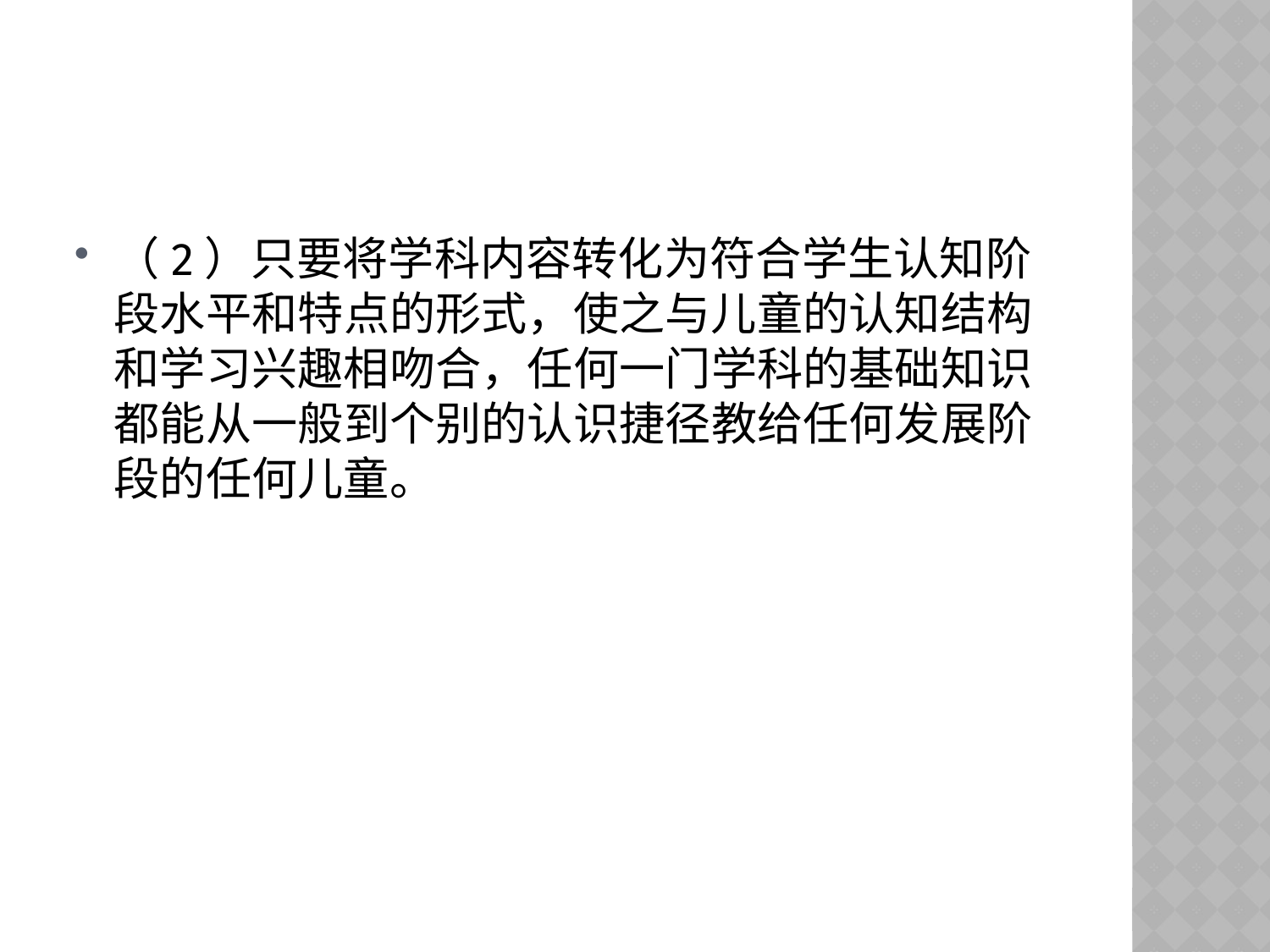

#
（2）只要将学科内容转化为符合学生认知阶段水平和特点的形式，使之与儿童的认知结构和学习兴趣相吻合，任何一门学科的基础知识都能从一般到个别的认识捷径教给任何发展阶段的任何儿童。